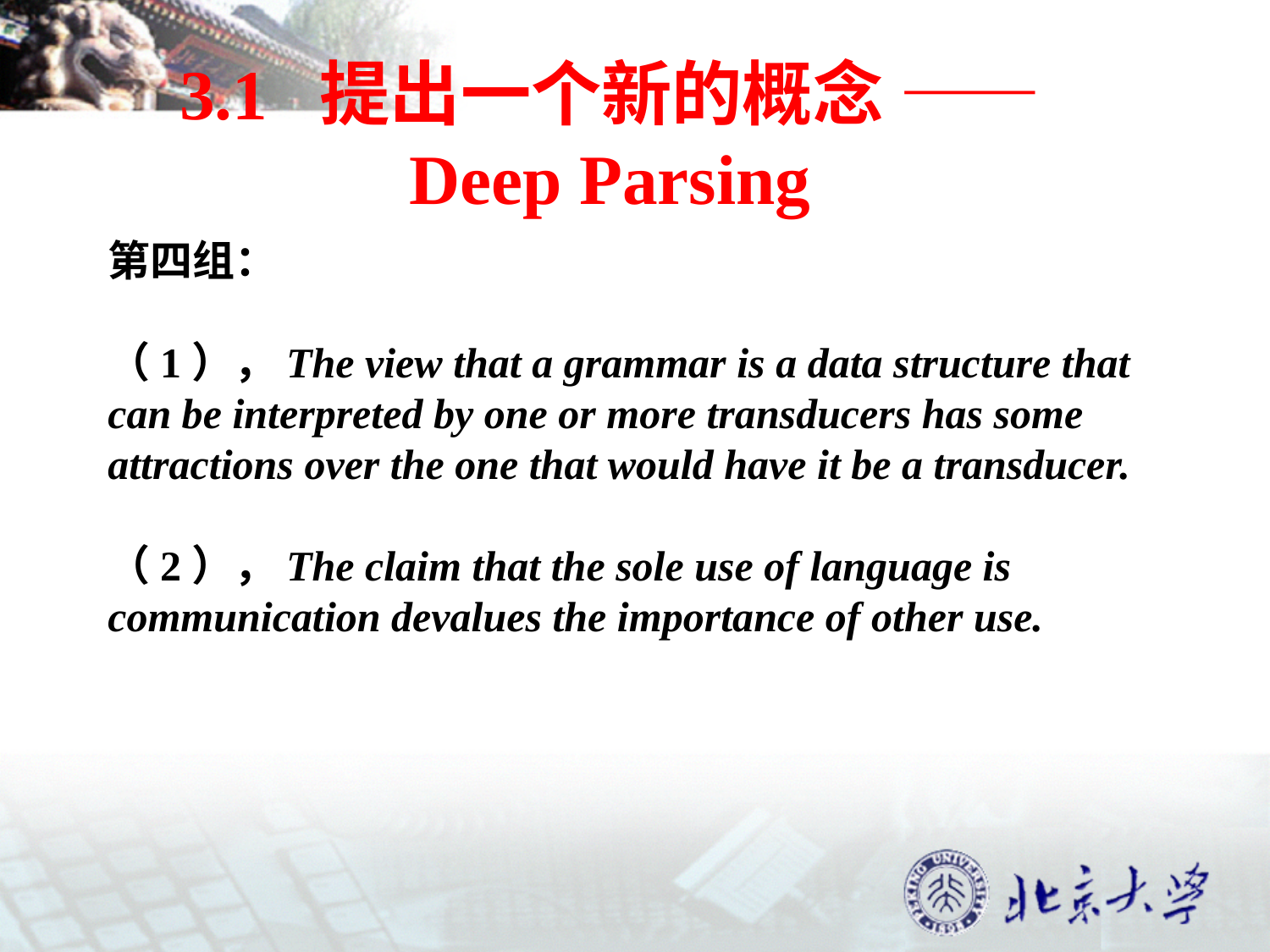

3.1  提出一个新的概念 —— Deep Parsing
第四组：

（1），The view that a grammar is a data structure that
can be interpreted by one or more transducers has some
attractions over the one that would have it be a transducer.

（2），The claim that the sole use of language is
communication devalues the importance of other use.